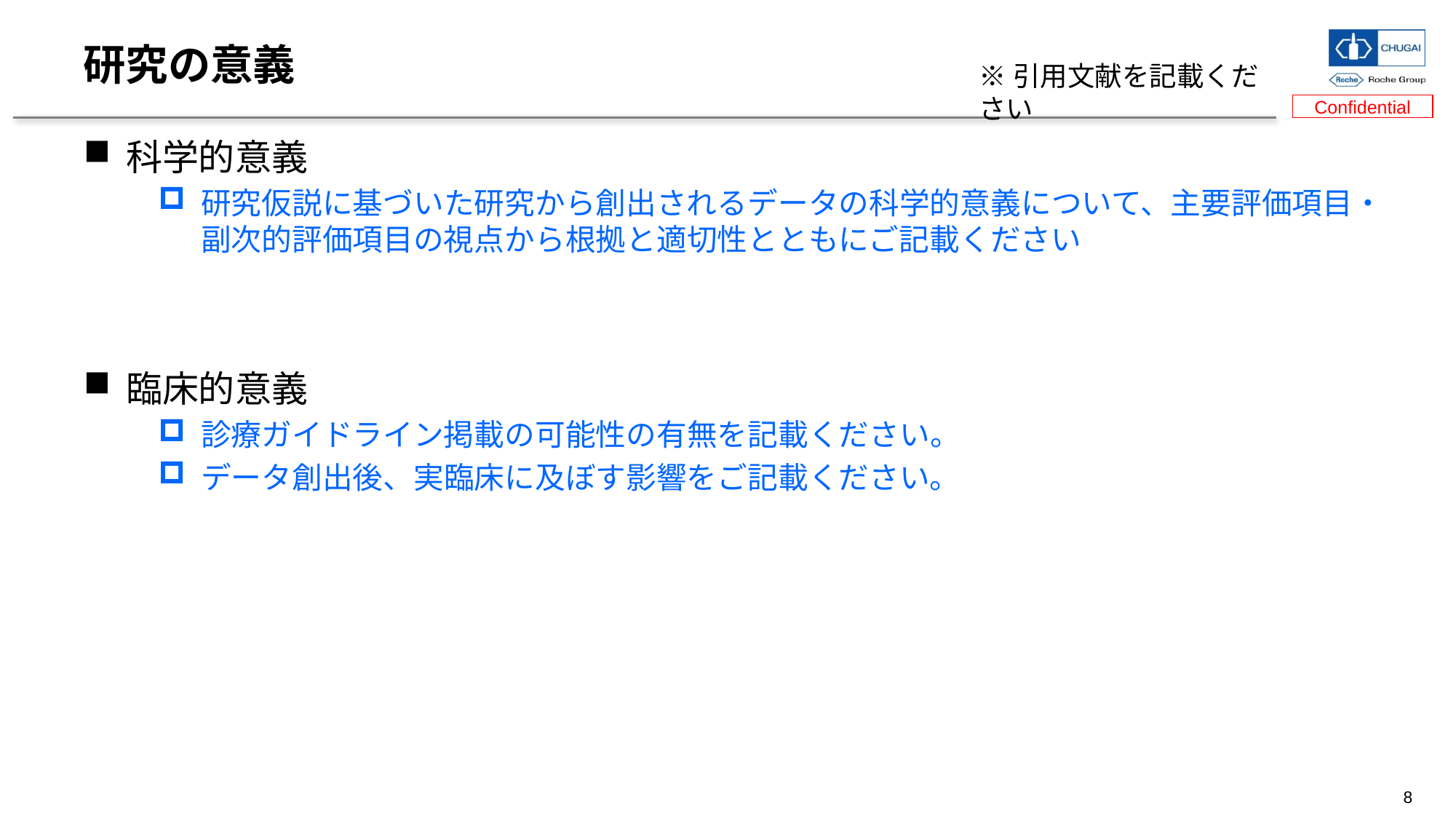

# 研究の意義
※引用文献を記載ください
科学的意義
研究仮説に基づいた研究から創出されるデータの科学的意義について、主要評価項目・副次的評価項目の視点から根拠と適切性とともにご記載ください

臨床的意義
診療ガイドライン掲載の可能性の有無を記載ください。
データ創出後、実臨床に及ぼす影響をご記載ください。